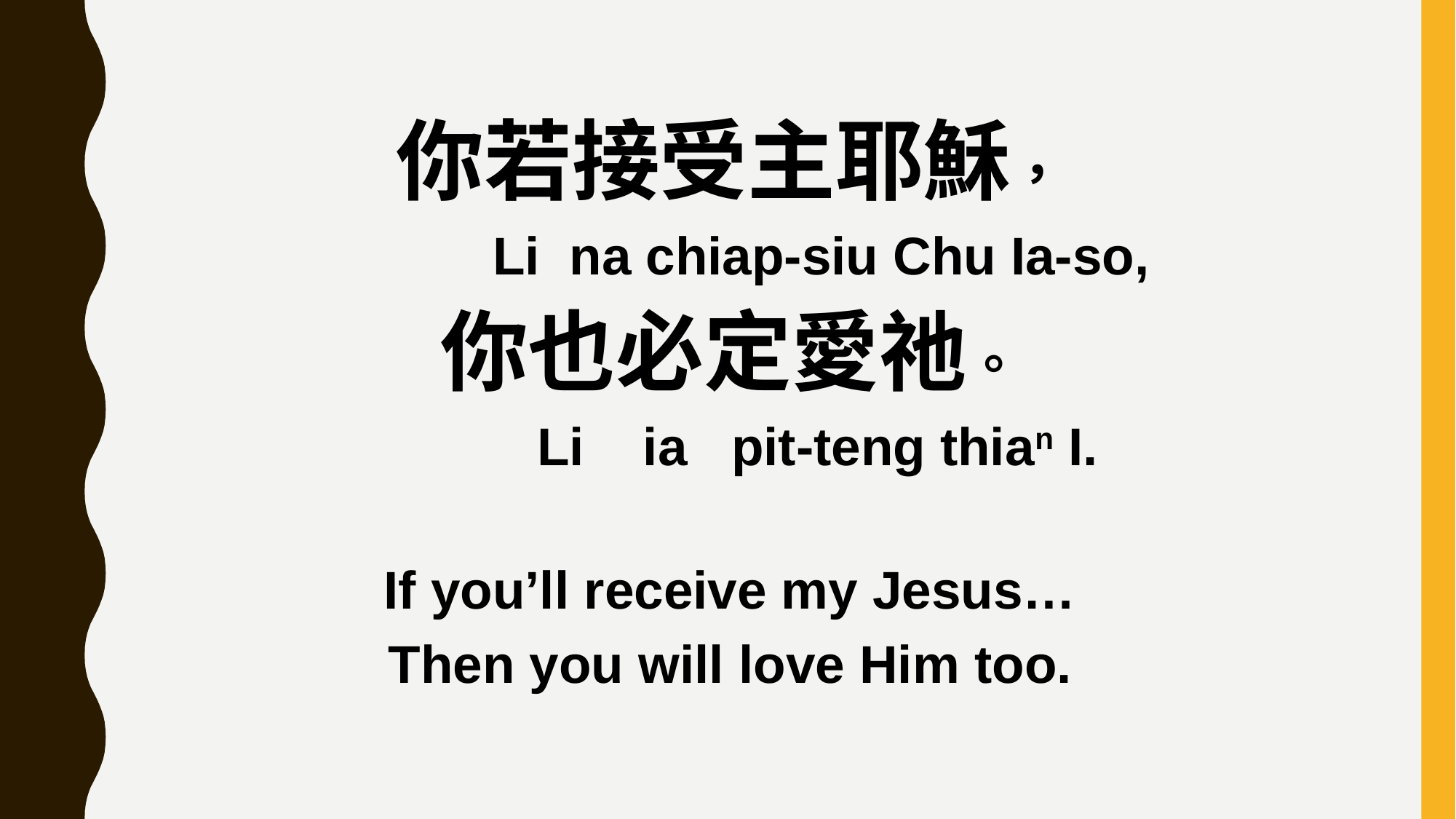

你若接受主耶穌，
                    Li  na chiap-siu Chu Ia-so,
你也必定愛祂。
                       Li    ia   pit-teng thian I.

If you’ll receive my Jesus…
Then you will love Him too.